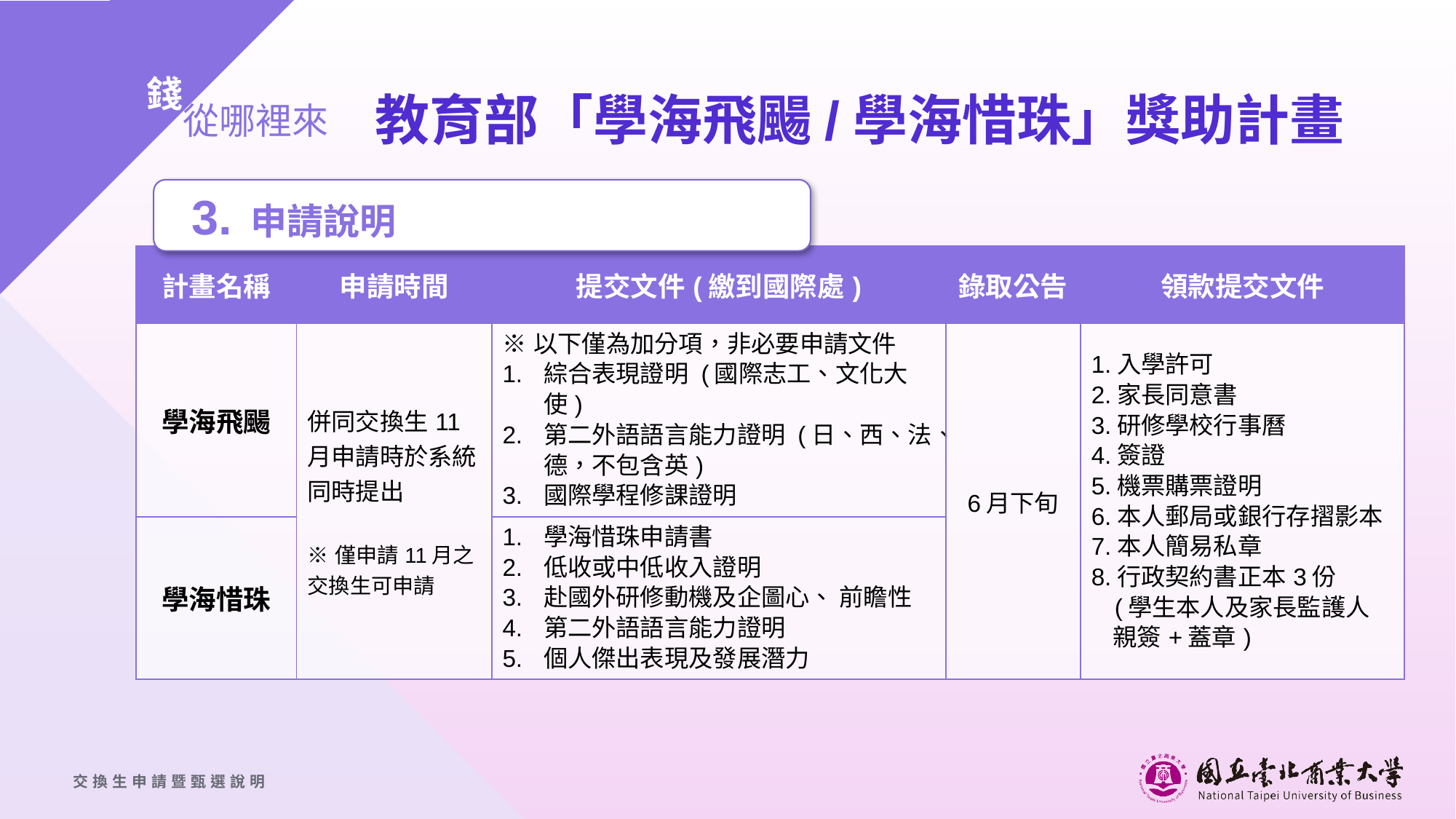

教育部「學海飛颺/學海惜珠」獎助計畫
錢
　從哪裡來
3. 申請說明
| 計畫名稱 | 申請時間 | 提交文件(繳到國際處) | 錄取公告 | 領款提交文件 |
| --- | --- | --- | --- | --- |
| 學海飛颺 | 併同交換生11月申請時於系統同時提出 ※僅申請11月之交換生可申請 | ※以下僅為加分項，非必要申請文件 綜合表現證明 (國際志工、文化大使) 第二外語語言能力證明 (日、西、法、德，不包含英) 國際學程修課證明 | 6月下旬 | 1.入學許可 2.家長同意書 3.研修學校行事曆 4.簽證 5.機票購票證明 6.本人郵局或銀行存摺影本 7.本人簡易私章 8.行政契約書正本3份 (學生本人及家長監護人 親簽+蓋章) |
| 學海惜珠 |  | 學海惜珠申請書 低收或中低收入證明 赴國外研修動機及企圖心、 前瞻性 第二外語語言能力證明 個人傑出表現及發展潛力 |  |  |